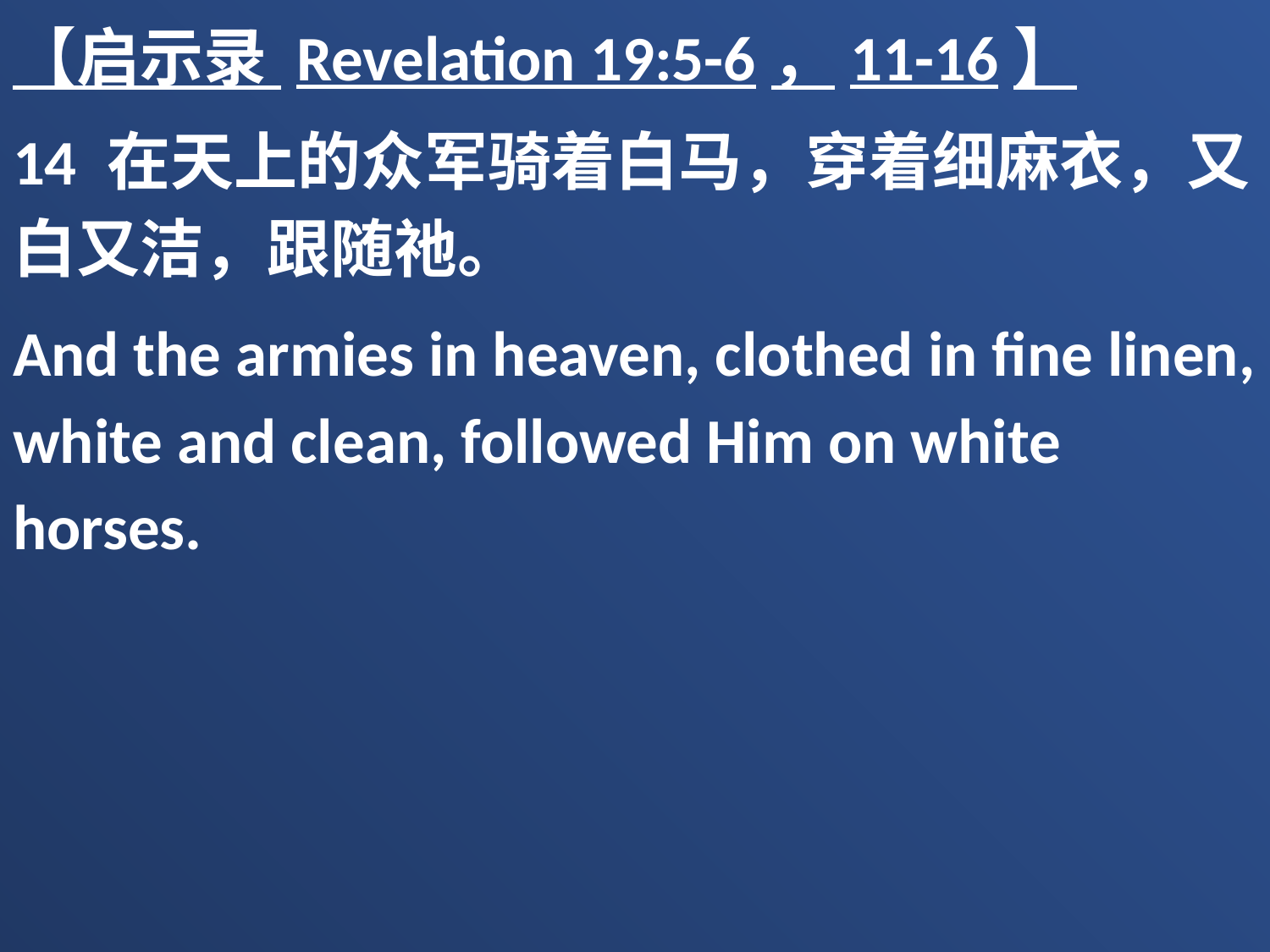

【启示录 Revelation 19:5-6，11-16】
14 在天上的众军骑着白马，穿着细麻衣，又白又洁，跟随祂。
And the armies in heaven, clothed in fine linen, white and clean, followed Him on white horses.